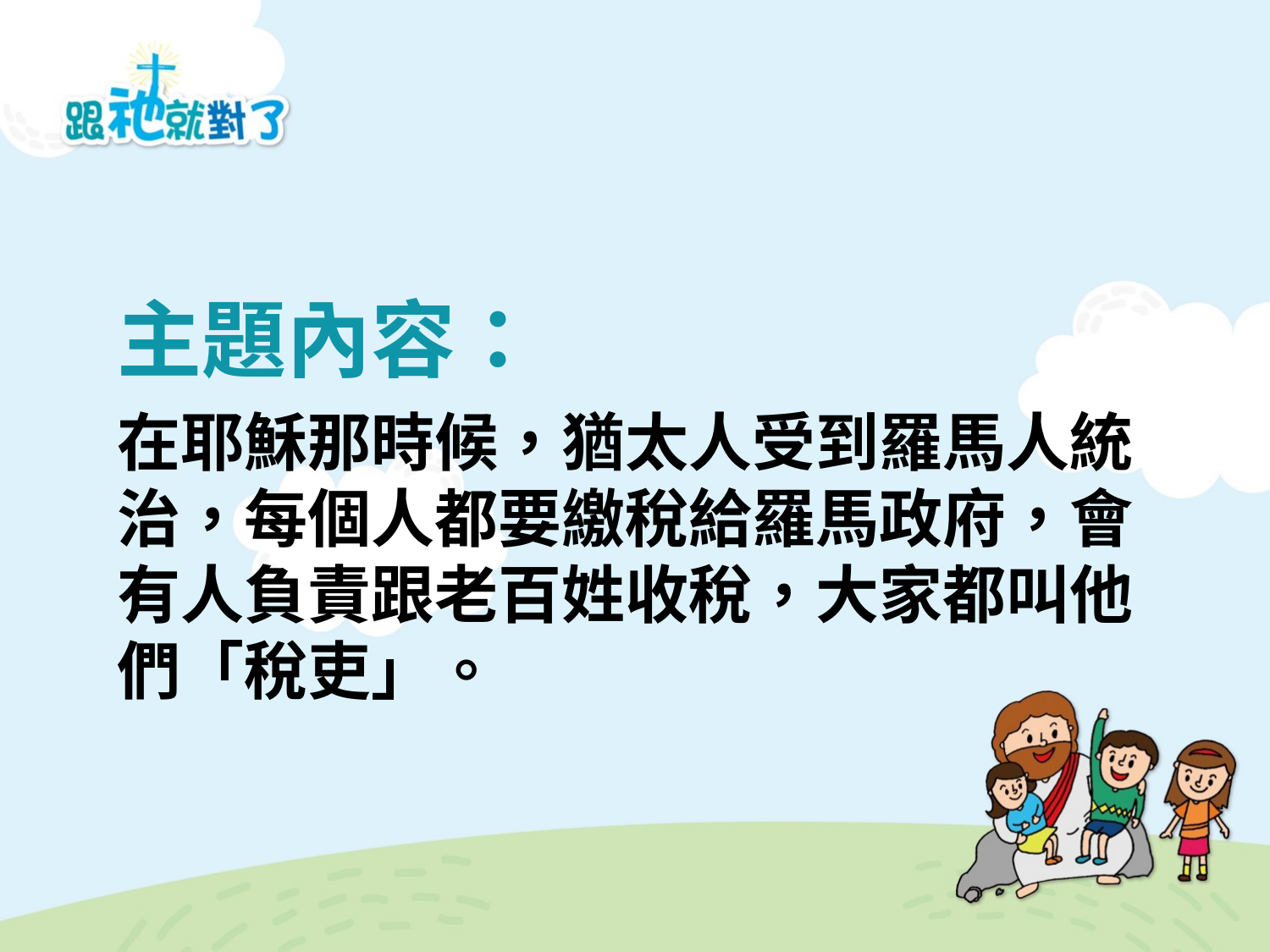

主題內容：
在耶穌那時候，猶太人受到羅馬人統治，每個人都要繳稅給羅馬政府，會有人負責跟老百姓收稅，大家都叫他們「稅吏」。